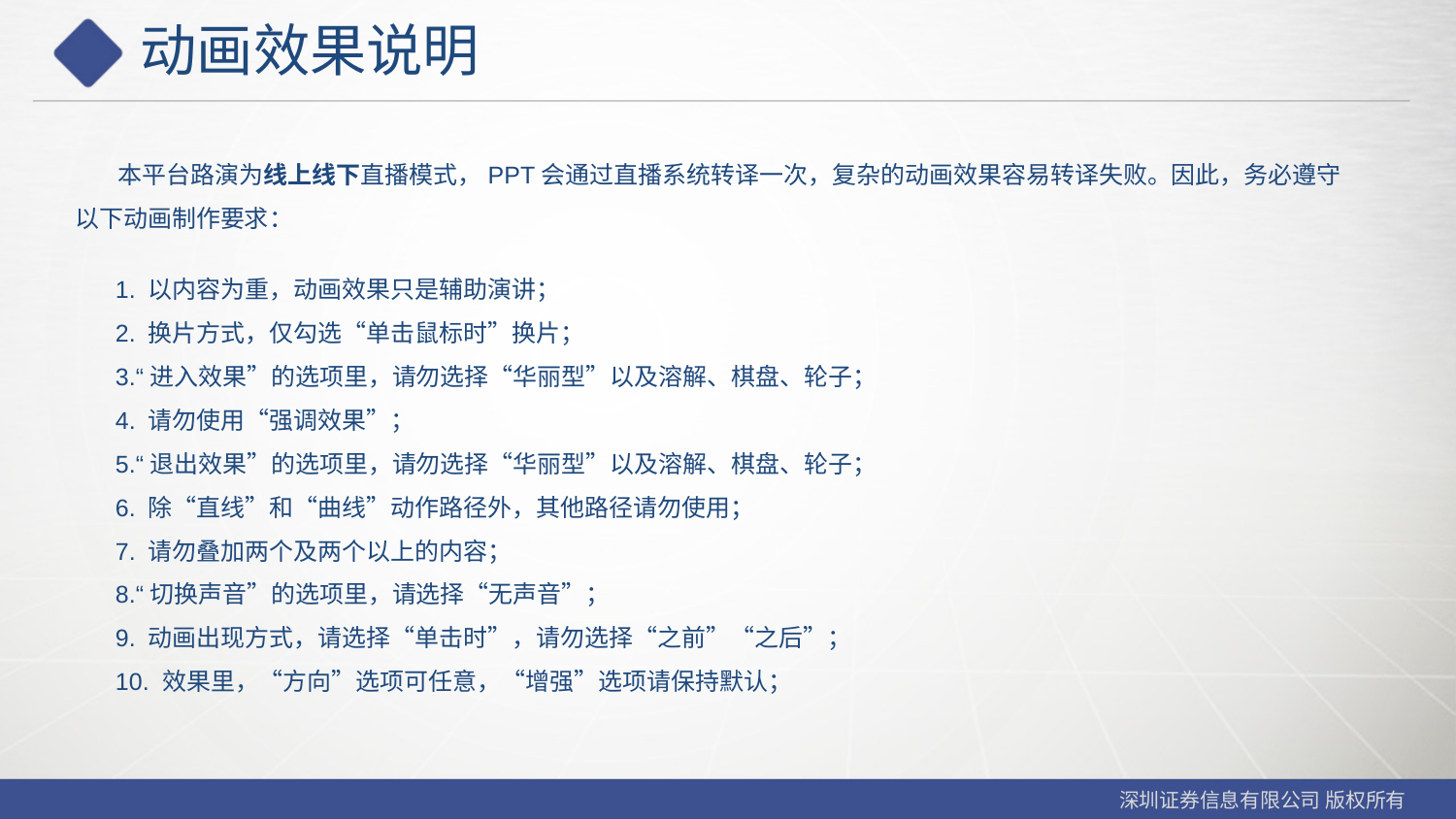

# 动画效果说明
       本平台路演为线上线下直播模式，PPT会通过直播系统转译一次，复杂的动画效果容易转译失败。因此，务必遵守以下动画制作要求：
1. 以内容为重，动画效果只是辅助演讲；
2. 换片方式，仅勾选“单击鼠标时”换片；
3.“进入效果”的选项里，请勿选择“华丽型”以及溶解、棋盘、轮子；
4. 请勿使用“强调效果”；
5.“退出效果”的选项里，请勿选择“华丽型”以及溶解、棋盘、轮子；
6. 除“直线”和“曲线”动作路径外，其他路径请勿使用；
7. 请勿叠加两个及两个以上的内容；
8.“切换声音”的选项里，请选择“无声音”；
9. 动画出现方式，请选择“单击时”，请勿选择“之前”“之后”；
10. 效果里，“方向”选项可任意，“增强”选项请保持默认；
深圳证券信息有限公司 版权所有